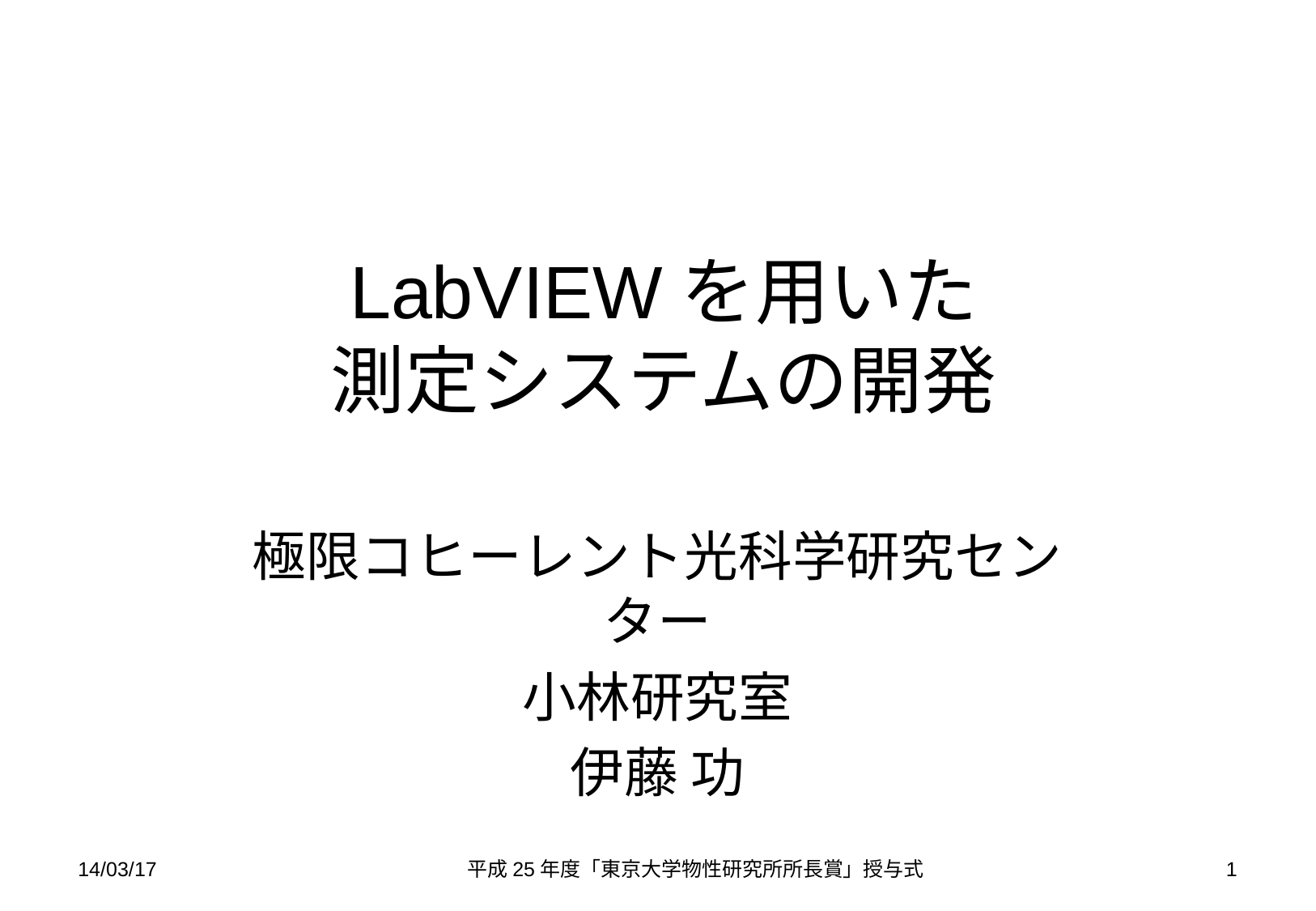

# LabVIEWを用いた 測定システムの開発
極限コヒーレント光科学研究センター
小林研究室
伊藤 功
14/03/17
平成25年度「東京大学物性研究所所長賞」授与式
1